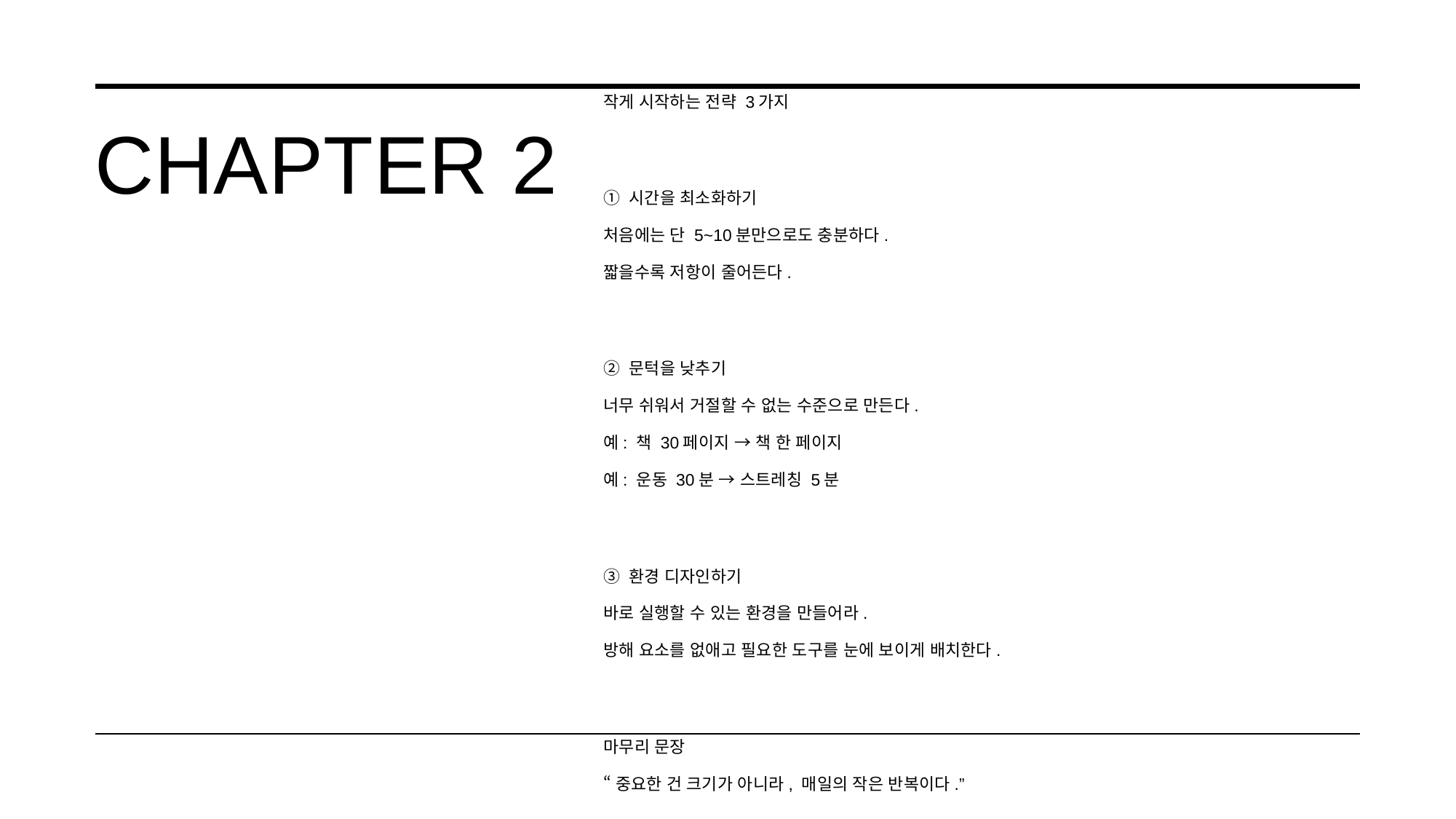

# Chapter 2
작게 시작하는 전략 3가지

① 시간을 최소화하기
처음에는 단 5~10분만으로도 충분하다.
짧을수록 저항이 줄어든다.

② 문턱을 낮추기
너무 쉬워서 거절할 수 없는 수준으로 만든다.
예: 책 30페이지 → 책 한 페이지
예: 운동 30분 → 스트레칭 5분

③ 환경 디자인하기
바로 실행할 수 있는 환경을 만들어라.
방해 요소를 없애고 필요한 도구를 눈에 보이게 배치한다.

마무리 문장
“중요한 건 크기가 아니라, 매일의 작은 반복이다.”